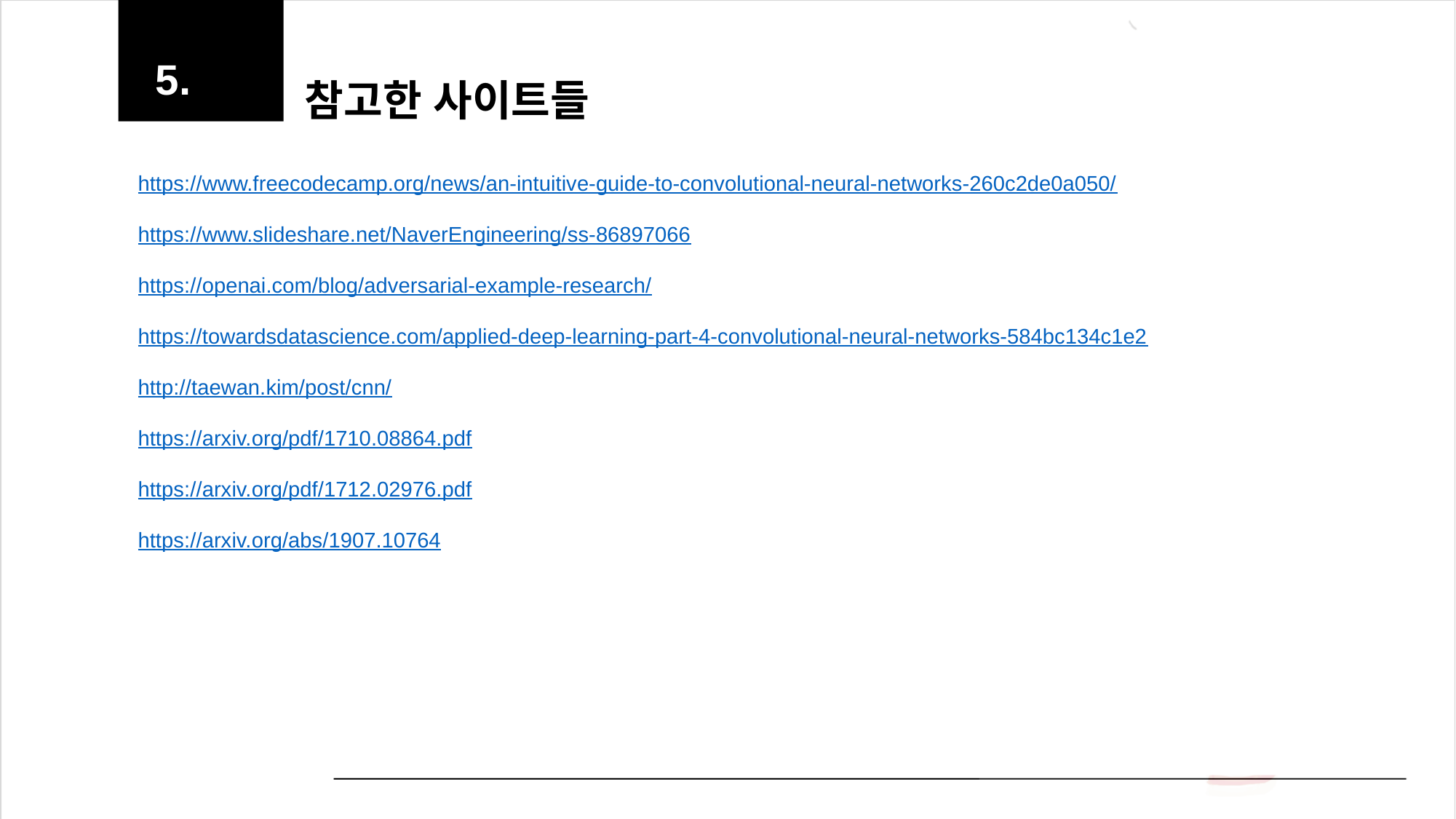

5.
참고한 사이트들

https://www.freecodecamp.org/news/an-intuitive-guide-to-convolutional-neural-networks-260c2de0a050/

https://www.slideshare.net/NaverEngineering/ss-86897066

https://openai.com/blog/adversarial-example-research/

https://towardsdatascience.com/applied-deep-learning-part-4-convolutional-neural-networks-584bc134c1e2

http://taewan.kim/post/cnn/

https://arxiv.org/pdf/1710.08864.pdf

https://arxiv.org/pdf/1712.02976.pdf

https://arxiv.org/abs/1907.10764